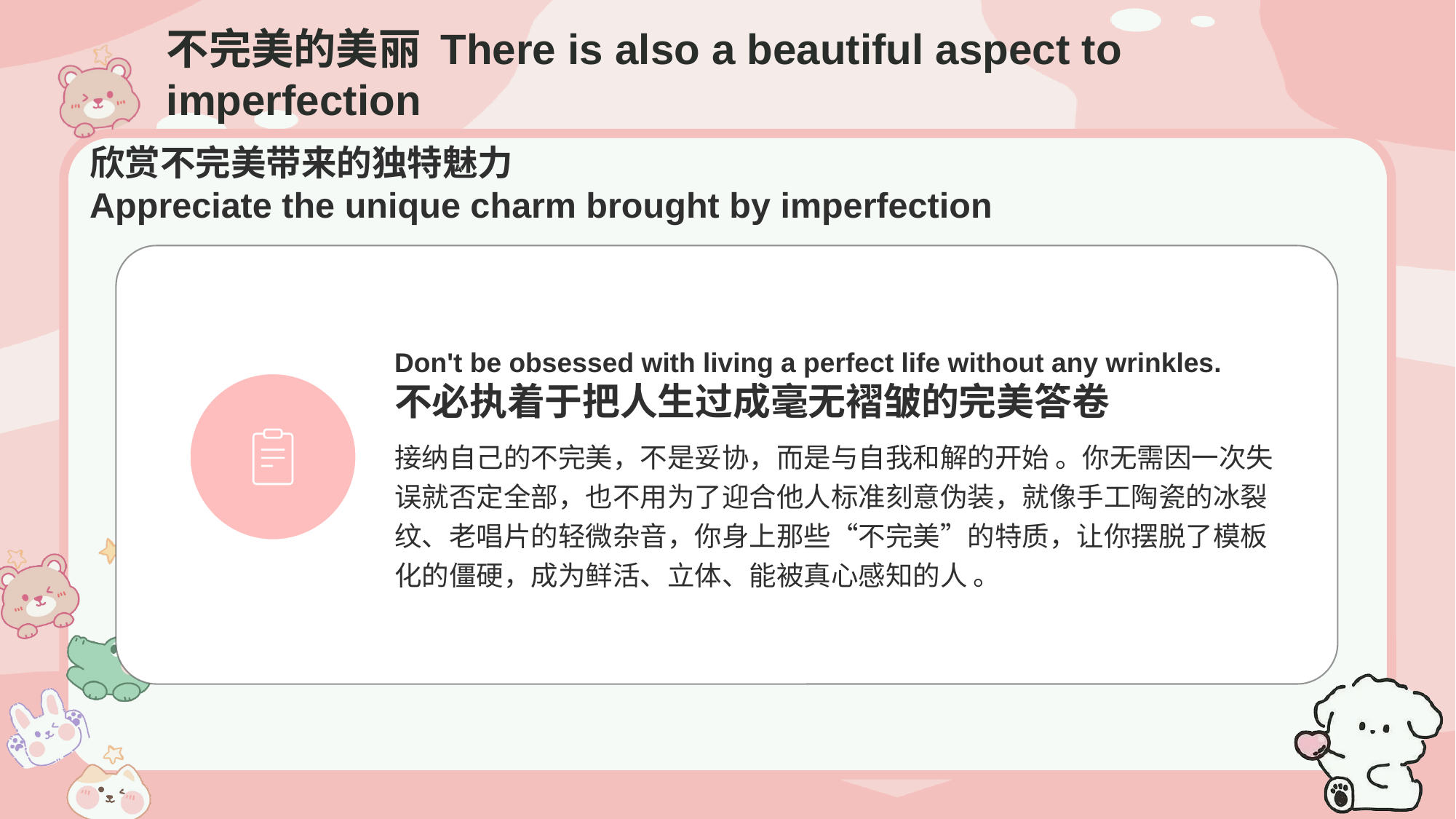

欣赏不完美带来的独特魅力
Appreciate the unique charm brought by imperfection

Don't be obsessed with living a perfect life without any wrinkles.
不必执着于把人生过成毫无褶皱的完美答卷

接纳自己的不完美，不是妥协，而是与自我和解的开始 。你无需因一次失误就否定全部，也不用为了迎合他人标准刻意伪装，就像手工陶瓷的冰裂纹、老唱片的轻微杂音，你身上那些“不完美”的特质，让你摆脱了模板化的僵硬，成为鲜活、立体、能被真心感知的人 。

# 不完美的美丽 There is also a beautiful aspect to imperfection